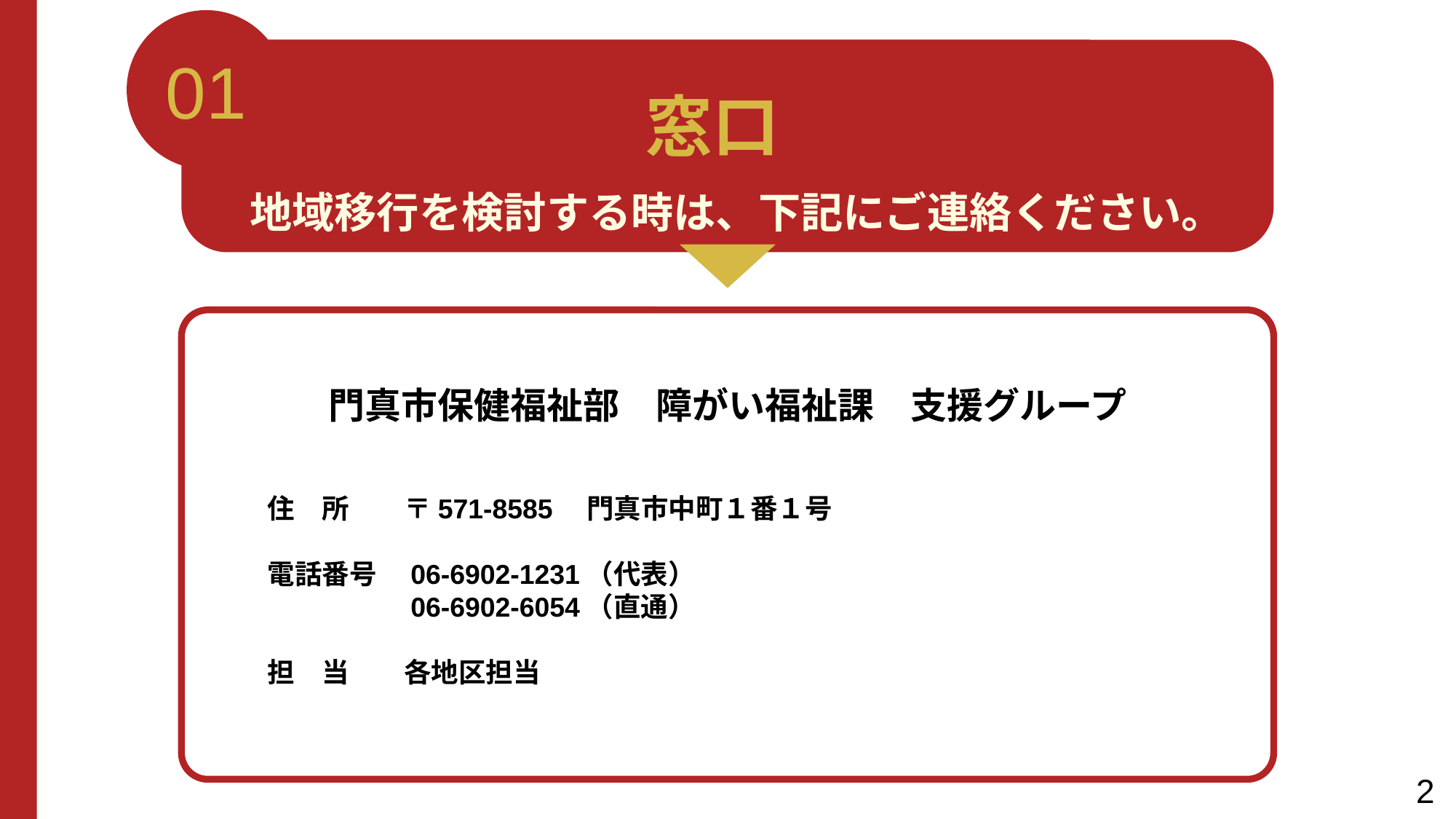

01

窓口
地域移行を検討する時は、下記にご連絡ください。

門真市保健福祉部　障がい福祉課　支援グループ

　　　
　　住　所　　〒571-8585　門真市中町１番１号

　　電話番号　06-6902-1231（代表）
　　　　　　　06-6902-6054（直通）

　　担　当　　各地区担当